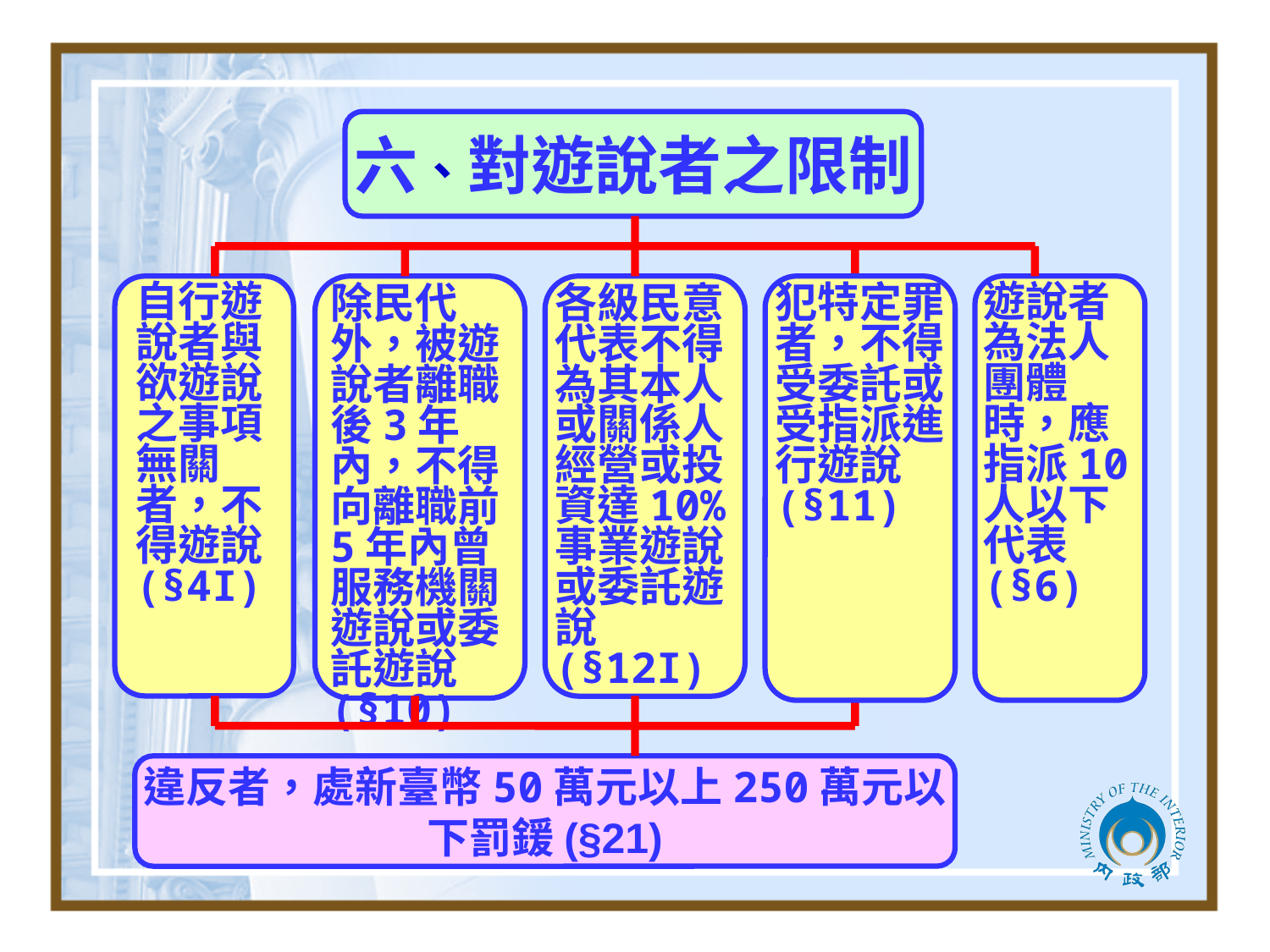

六、對遊說者之限制

自行遊說者與欲遊說之事項無關者，不得遊說(§4I)
除民代外，被遊說者離職後3年內，不得向離職前5年內曾服務機關遊說或委託遊說(§10)
各級民意代表不得為其本人或關係人經營或投資達10%事業遊說或委託遊說 (§12I)
犯特定罪者，不得受委託或受指派進行遊說(§11)
遊說者為法人團體時，應指派10人以下代表(§6)

違反者，處新臺幣50萬元以上250萬元以下罰鍰(§21)